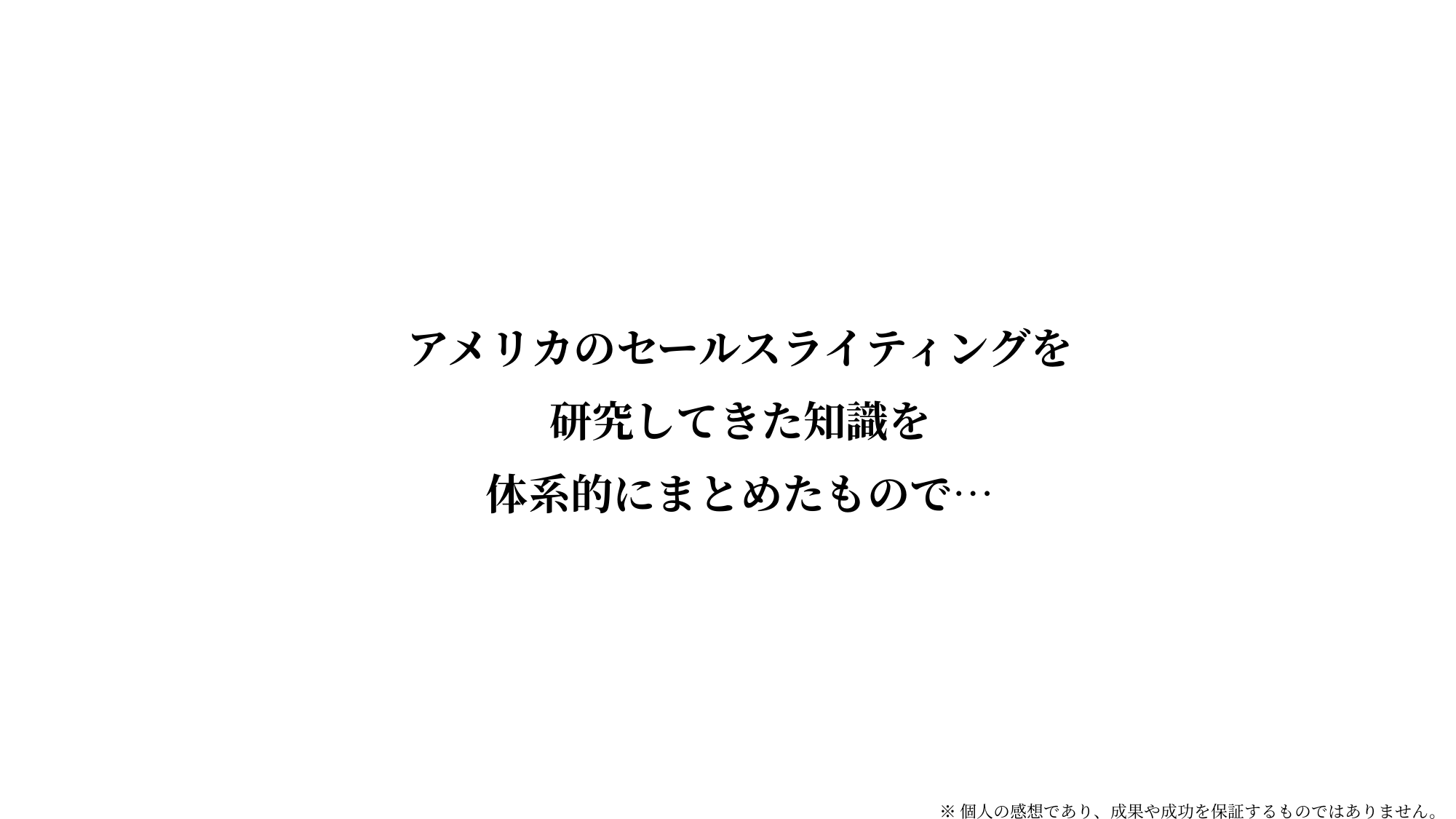

アメリカのセールスライティングを
研究してきた知識を
体系的にまとめたもので…
※個人の感想であり、成果や成功を保証するものではありません。